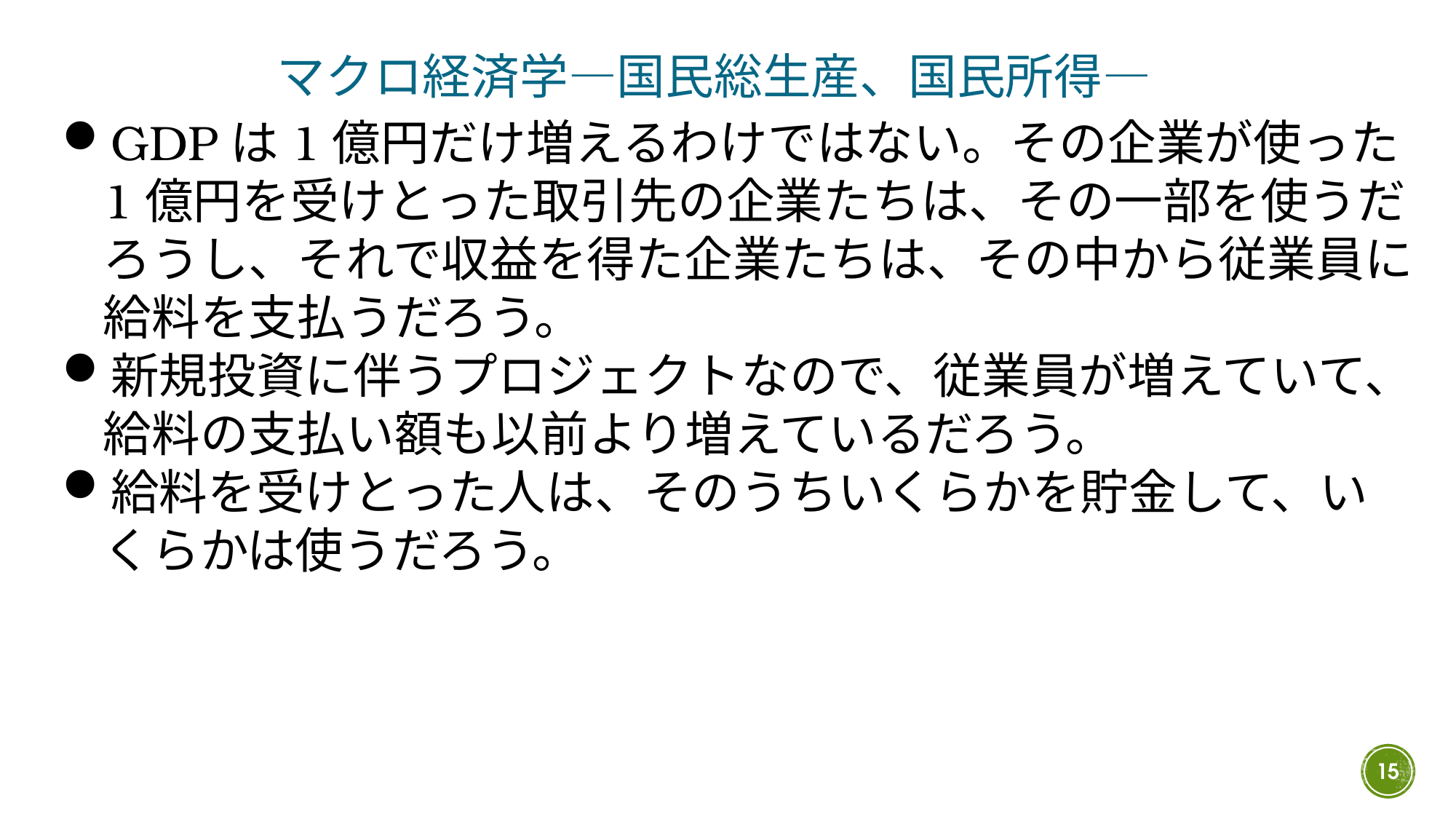

マクロ経済学―国民総生産、国民所得―
GDPは1億円だけ増えるわけではない。その企業が使った1億円を受けとった取引先の企業たちは、その一部を使うだろうし、それで収益を得た企業たちは、その中から従業員に給料を支払うだろう。
新規投資に伴うプロジェクトなので、従業員が増えていて、給料の支払い額も以前より増えているだろう。
給料を受けとった人は、そのうちいくらかを貯金して、いくらかは使うだろう。
15